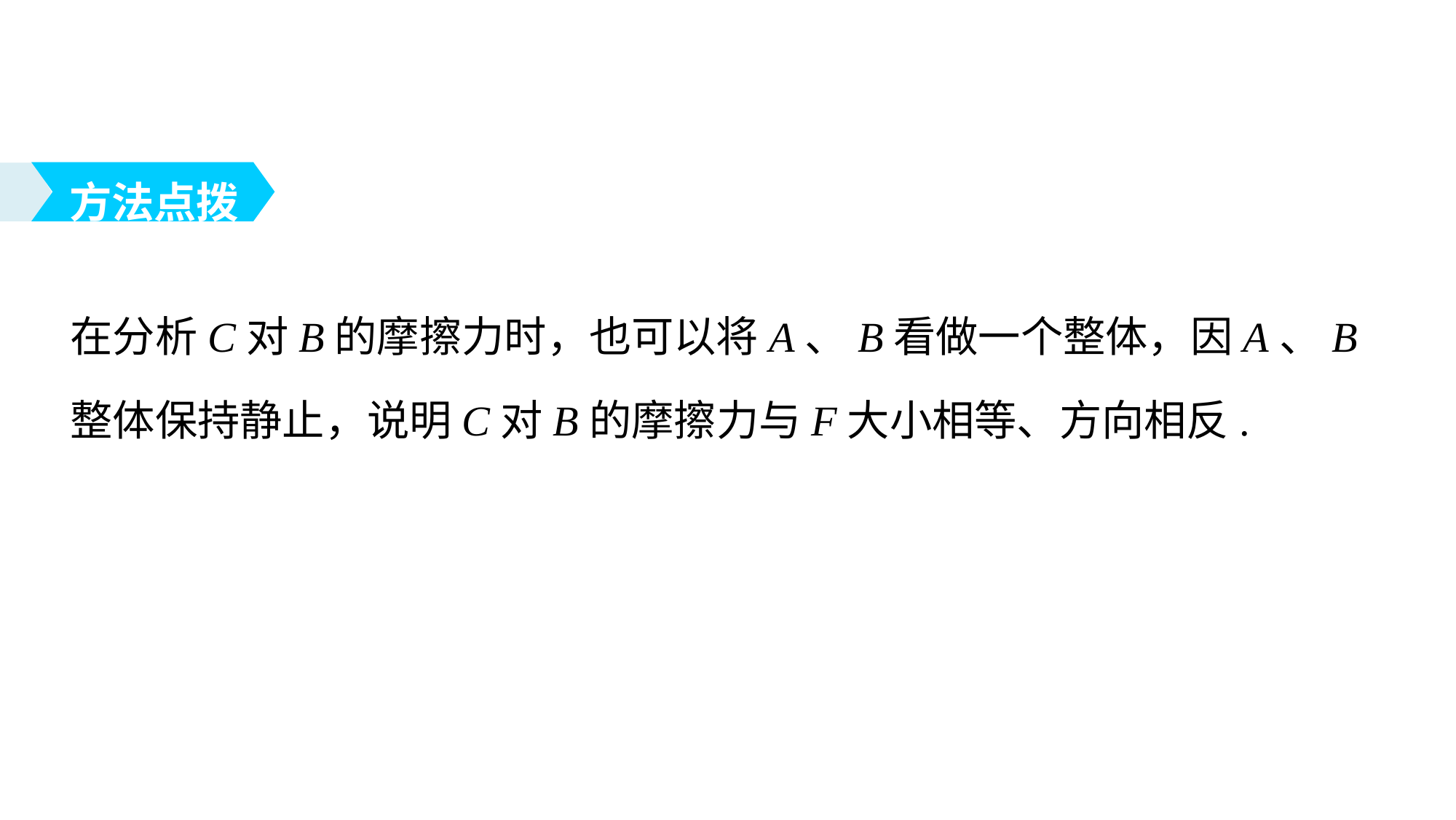

方法点拨

在分析C对B的摩擦力时，也可以将A、B看做一个整体，因A、B整体保持静止，说明C对B的摩擦力与F大小相等、方向相反.